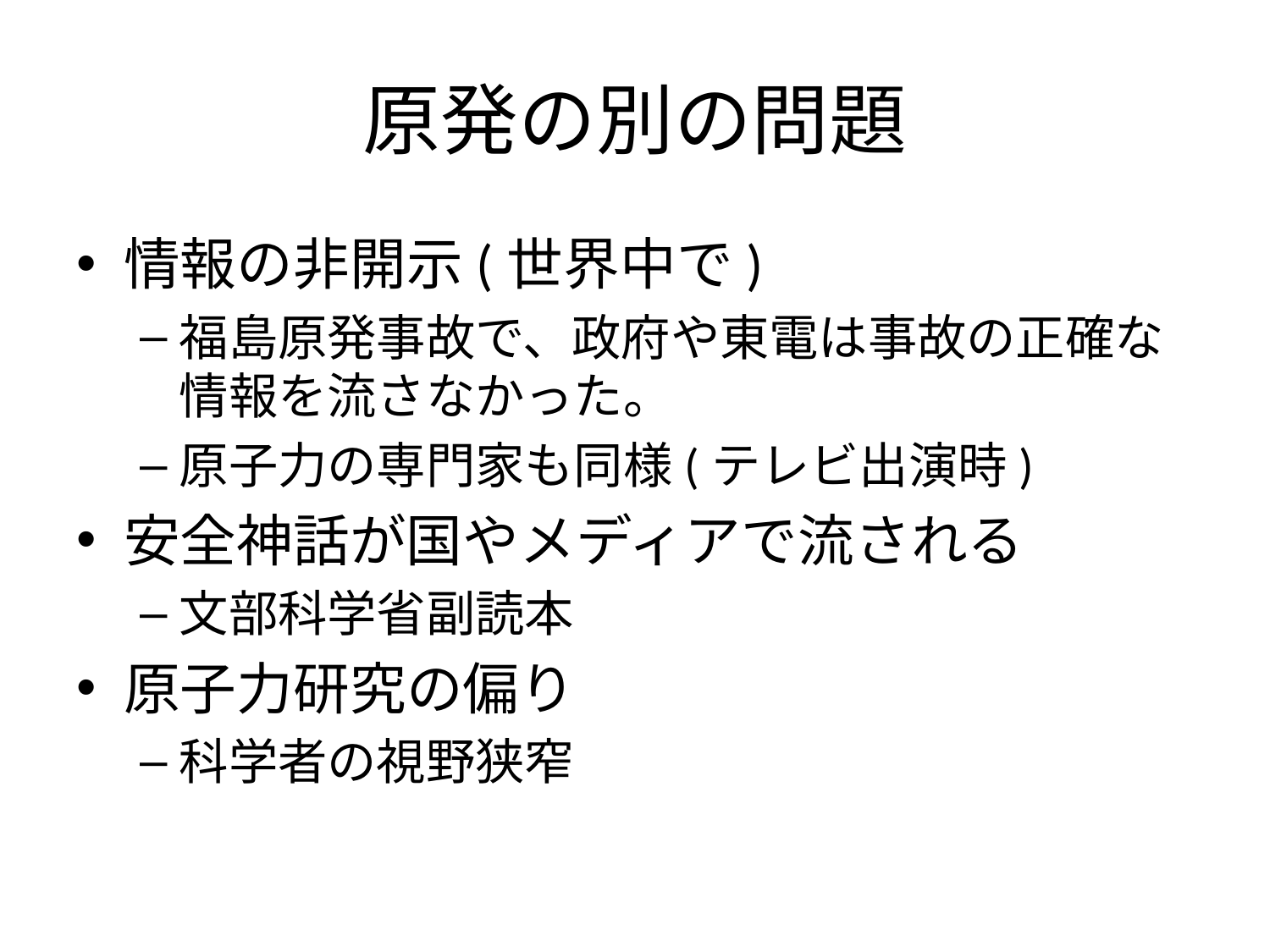

# 原発の別の問題
情報の非開示(世界中で)
福島原発事故で、政府や東電は事故の正確な情報を流さなかった。
原子力の専門家も同様(テレビ出演時)
安全神話が国やメディアで流される
文部科学省副読本
原子力研究の偏り
科学者の視野狭窄